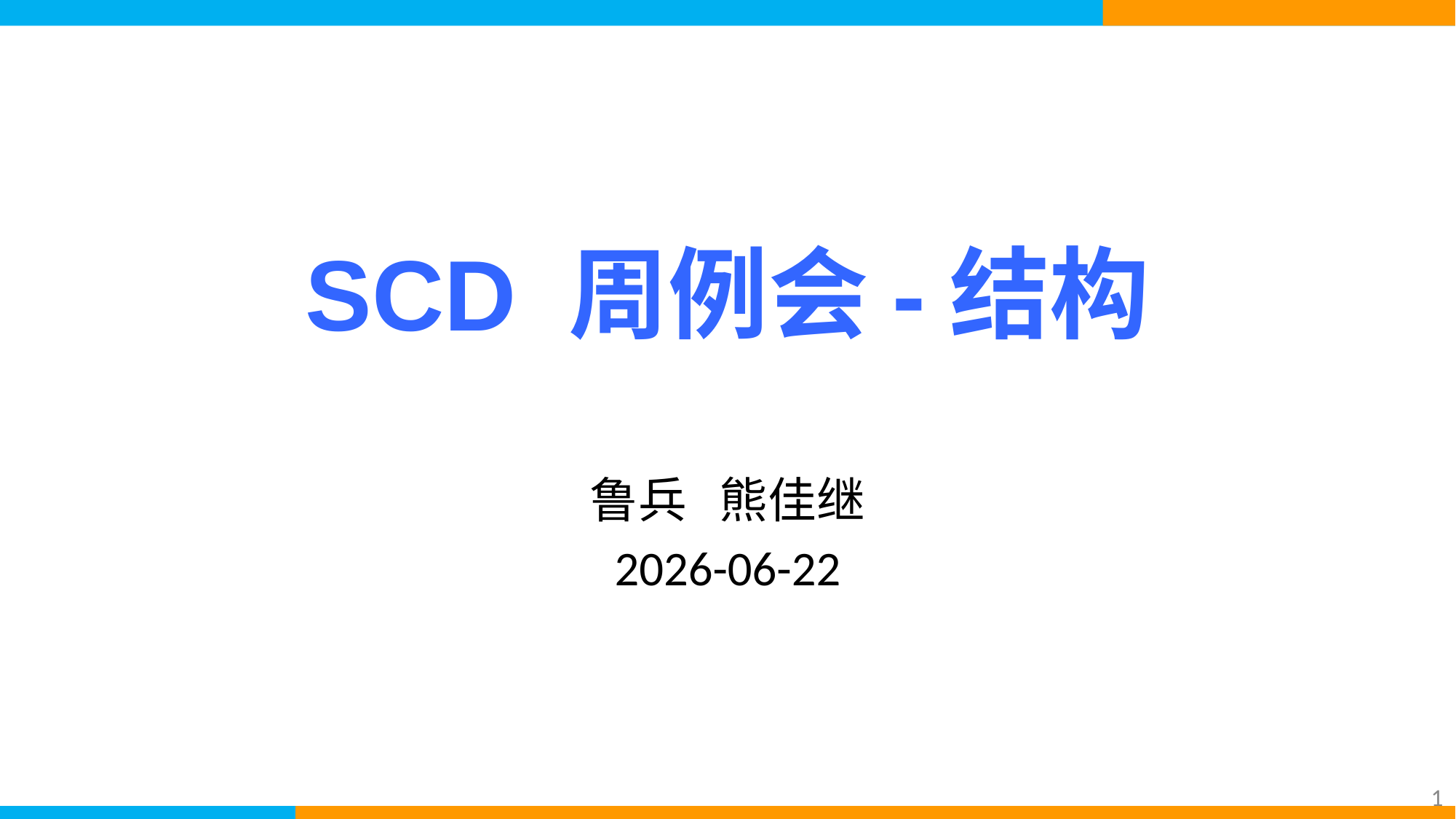

# SCD 周例会-结构
鲁兵   熊佳继
2026-06-22
1